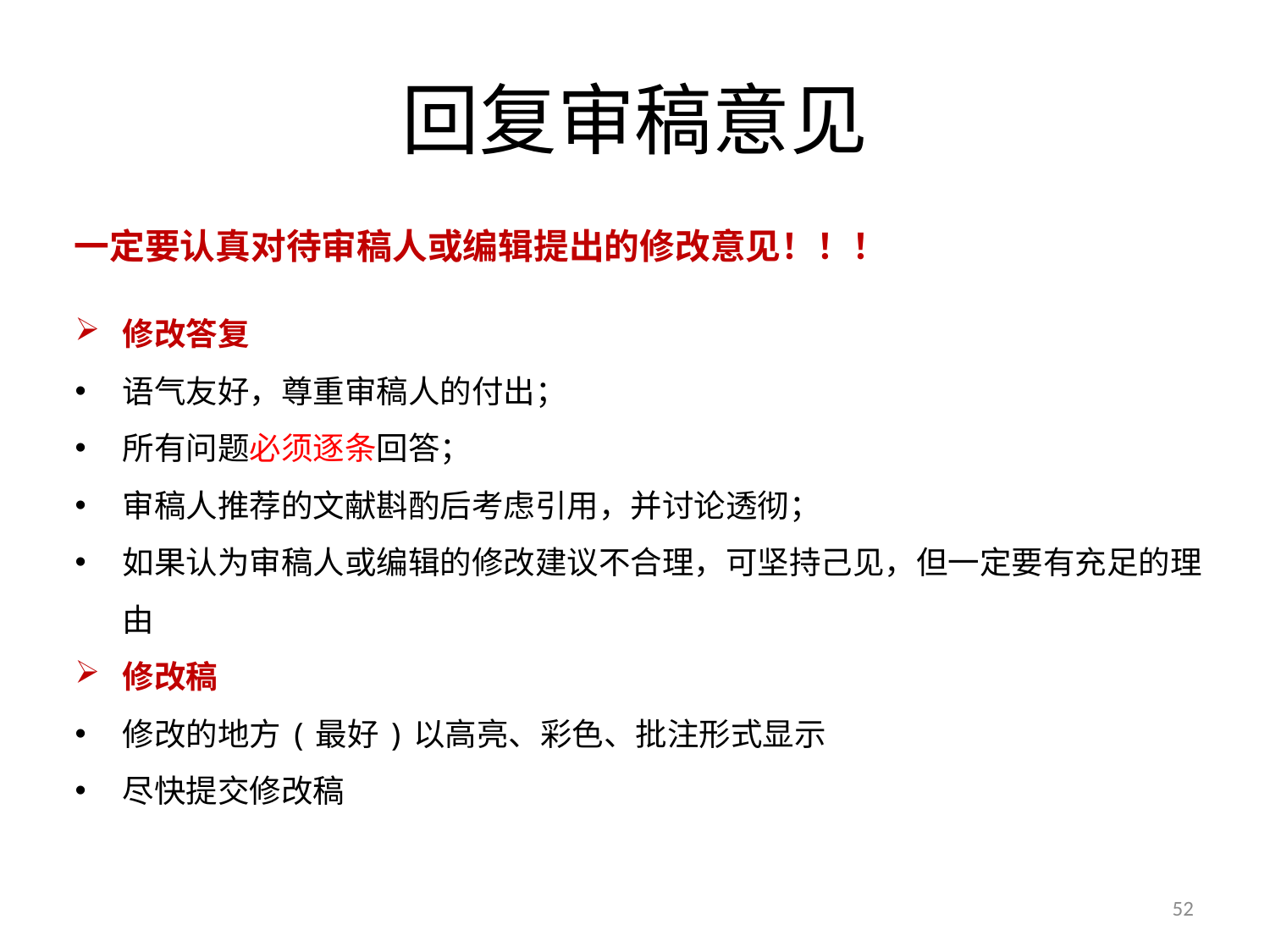

# 回复审稿意见
一定要认真对待审稿人或编辑提出的修改意见！！！
修改答复
语气友好，尊重审稿人的付出；
所有问题必须逐条回答；
审稿人推荐的文献斟酌后考虑引用，并讨论透彻；
如果认为审稿人或编辑的修改建议不合理，可坚持己见，但一定要有充足的理由
修改稿
修改的地方(最好)以高亮、彩色、批注形式显示
尽快提交修改稿
52